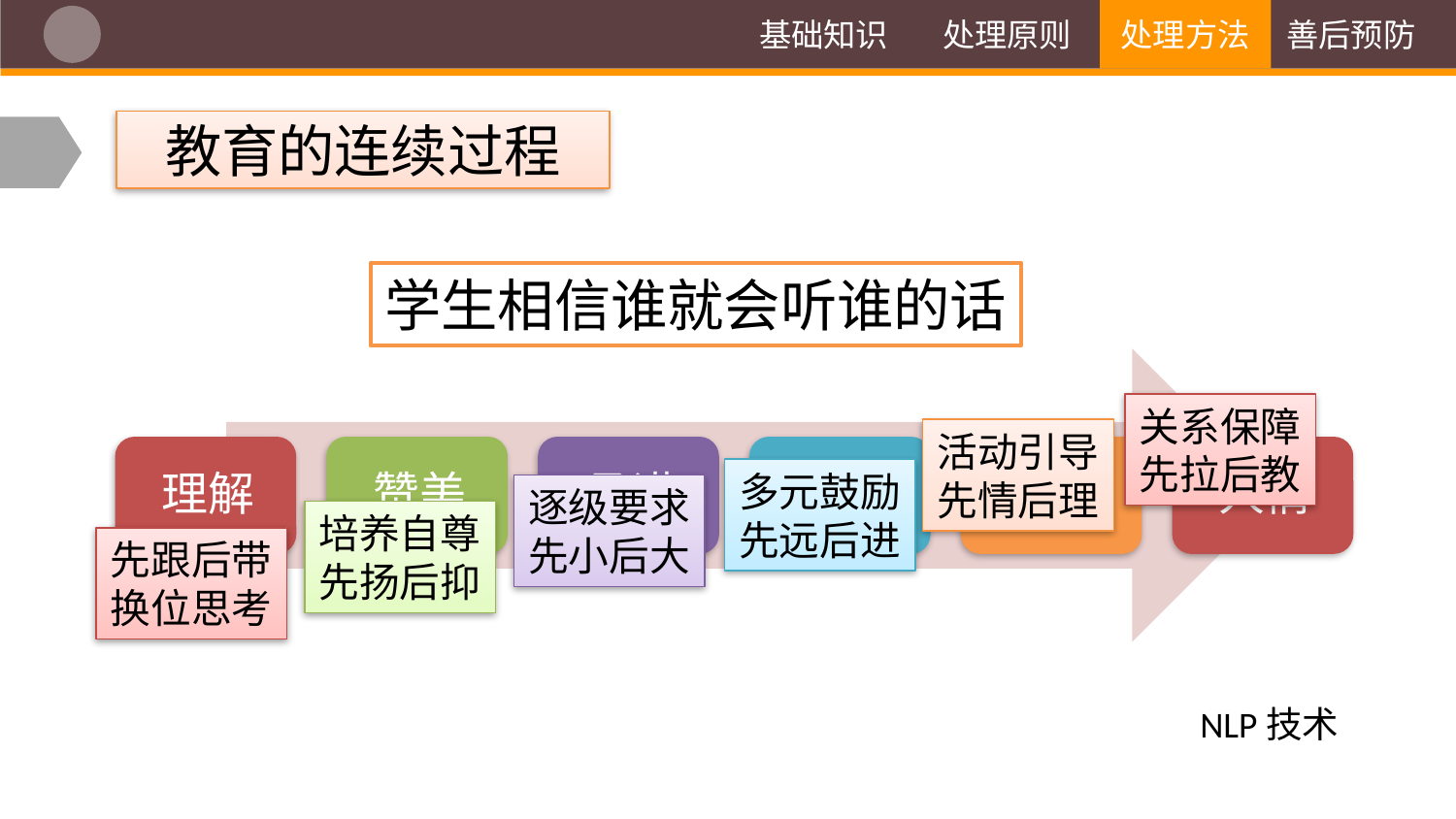

基础知识
处理原则
处理方法
善后预防

教育的连续过程

学生相信谁就会听谁的话
理解
赞美
承诺
强化
情绪
人情
关系保障
先拉后教
活动引导
先情后理
多元鼓励
先远后进
逐级要求
先小后大
培养自尊
先扬后抑
先跟后带
换位思考
NLP技术